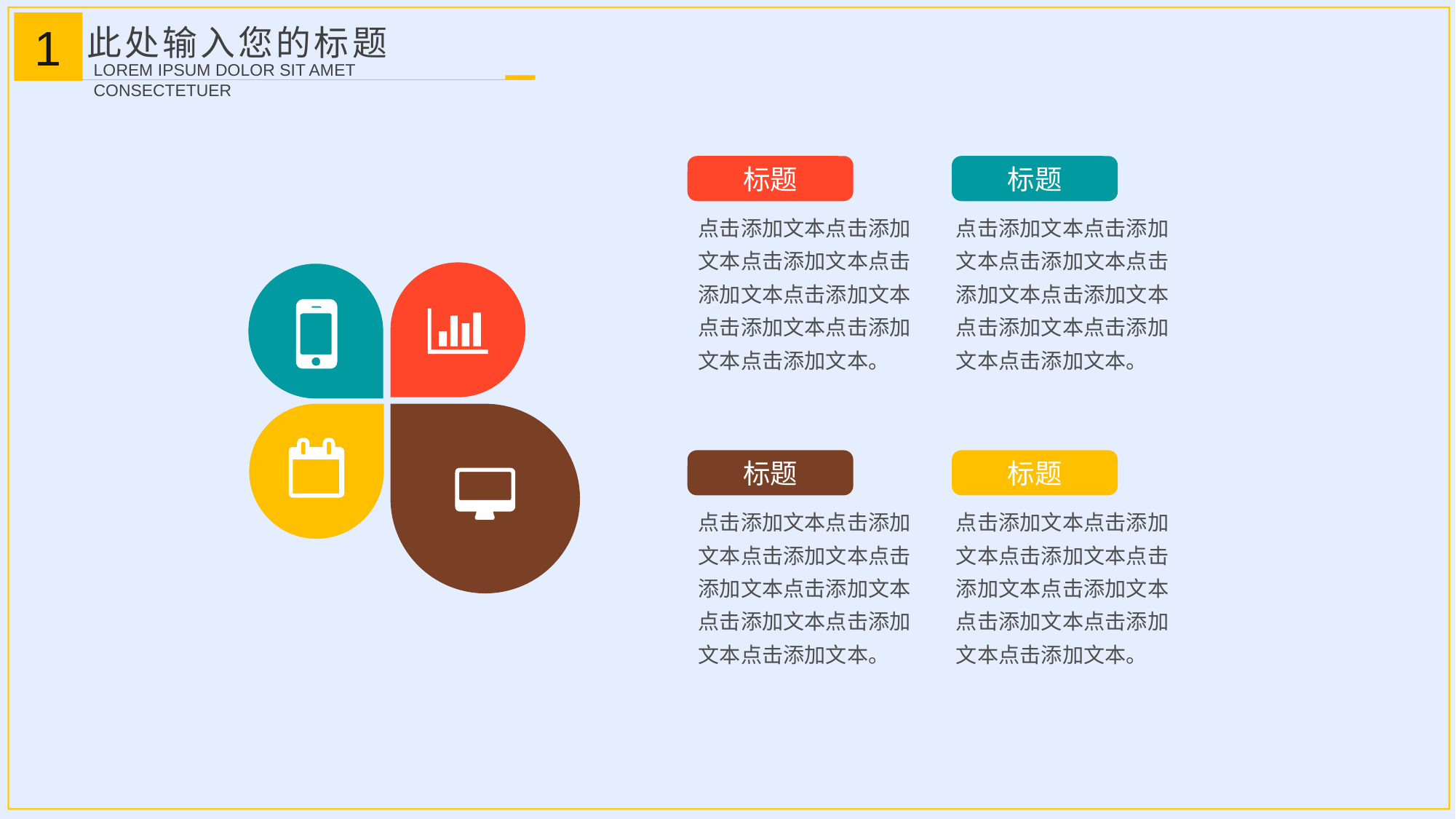

此处输入您的标题
1
LOREM IPSUM DOLOR SIT AMET CONSECTETUER

标题
标题
点击添加文本点击添加文本点击添加文本点击添加文本点击添加文本点击添加文本点击添加文本点击添加文本。
点击添加文本点击添加文本点击添加文本点击添加文本点击添加文本点击添加文本点击添加文本点击添加文本。

标题
标题

点击添加文本点击添加文本点击添加文本点击添加文本点击添加文本点击添加文本点击添加文本点击添加文本。
点击添加文本点击添加文本点击添加文本点击添加文本点击添加文本点击添加文本点击添加文本点击添加文本。